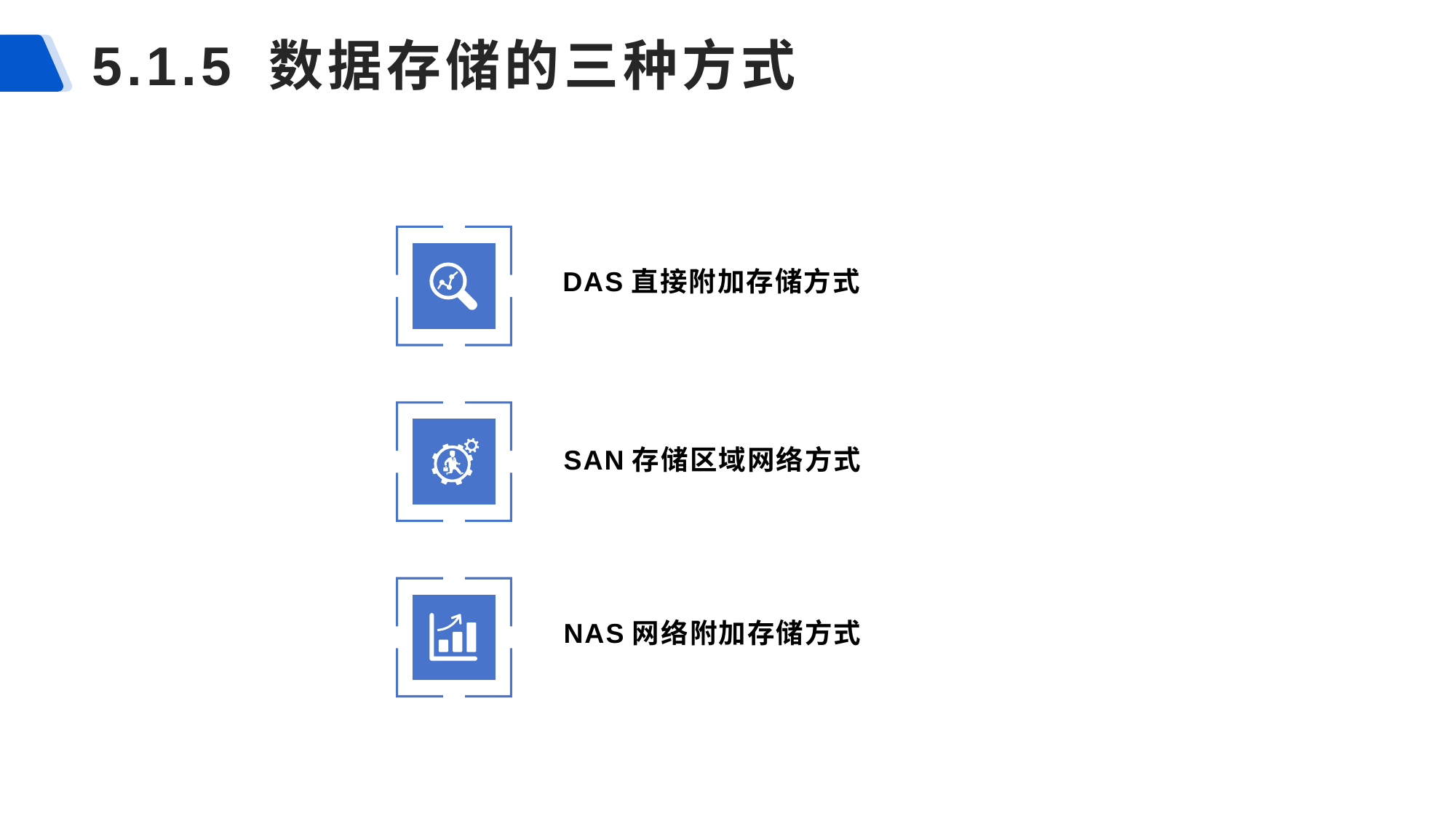

# 5.1.5 数据存储的三种方式

DAS直接附加存储方式

SAN存储区域网络方式

NAS网络附加存储方式